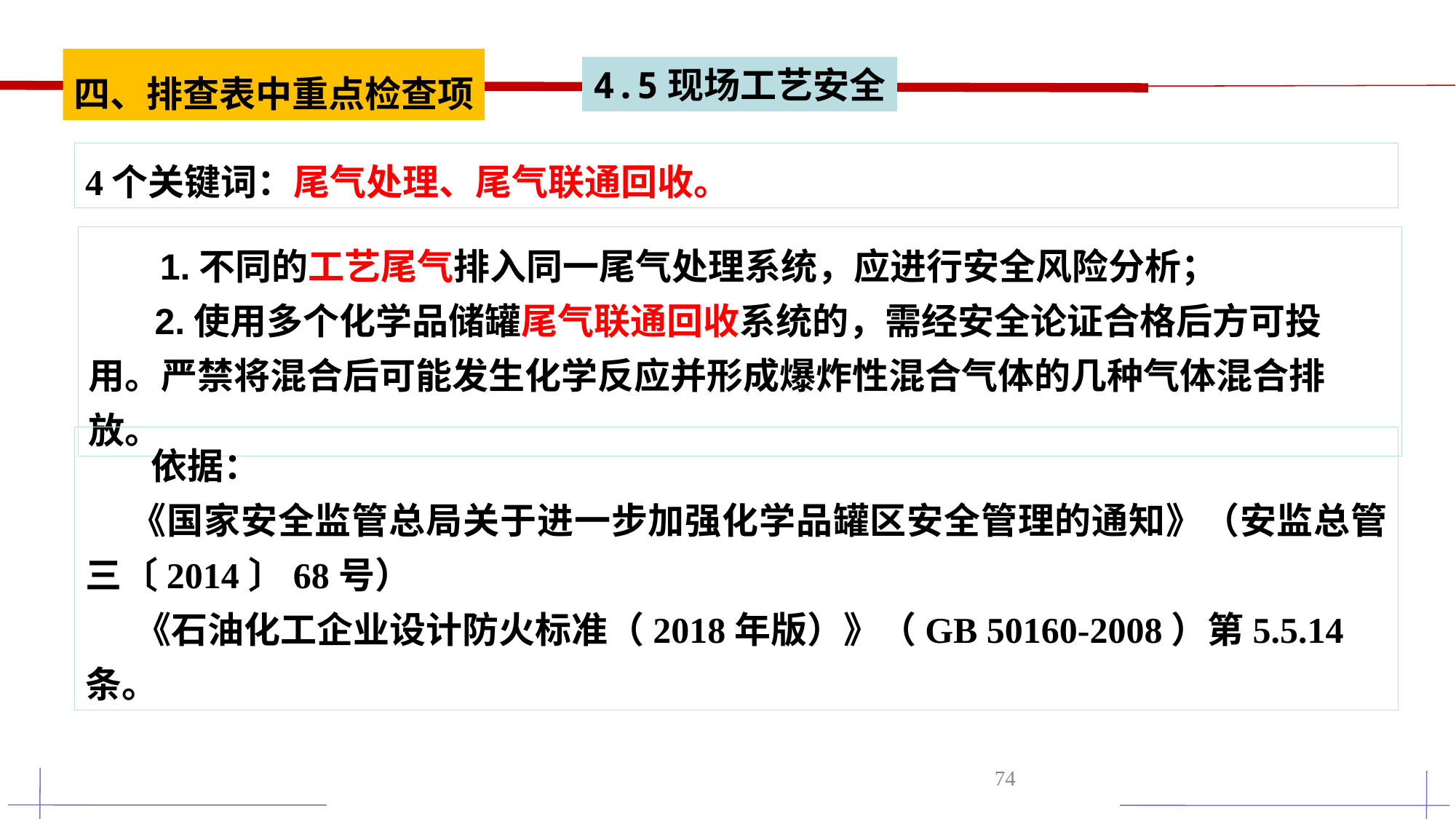

四、排查表中重点检查项
4.5现场工艺安全
4个关键词：尾气处理、尾气联通回收。
       1.不同的工艺尾气排入同一尾气处理系统，应进行安全风险分析；
       2.使用多个化学品储罐尾气联通回收系统的，需经安全论证合格后方可投用。严禁将混合后可能发生化学反应并形成爆炸性混合气体的几种气体混合排放。
       依据：
    《国家安全监管总局关于进一步加强化学品罐区安全管理的通知》（安监总管三〔2014〕68号）
     《石油化工企业设计防火标准（2018年版）》（GB 50160-2008）第5.5.14条。
74